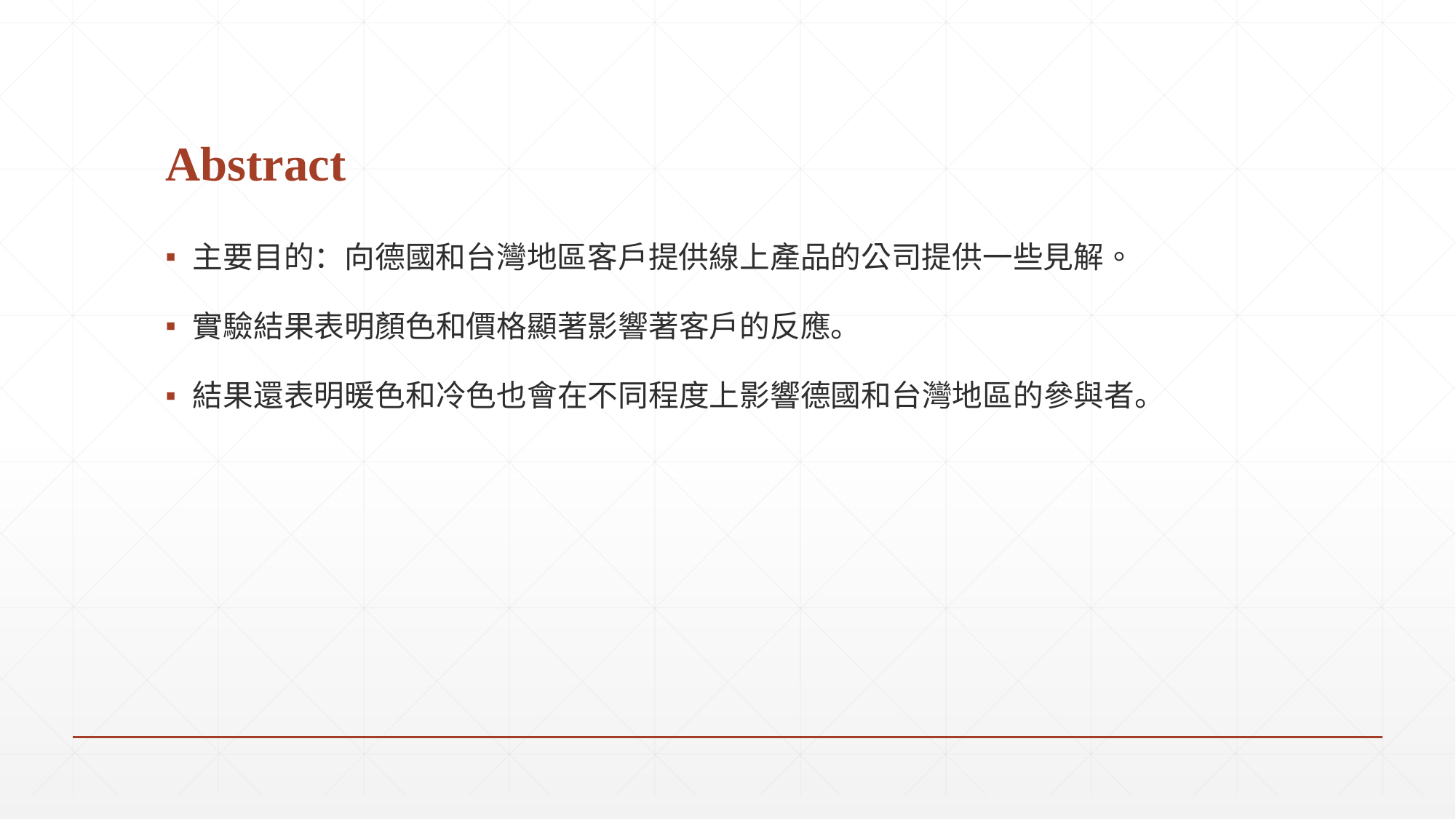

# Abstract
主要目的：向德國和台灣地區客戶提供線上產品的公司提供一些見解。
實驗結果表明顏色和價格顯著影響著客戶的反應。
結果還表明暖色和冷色也會在不同程度上影響德國和台灣地區的參與者。